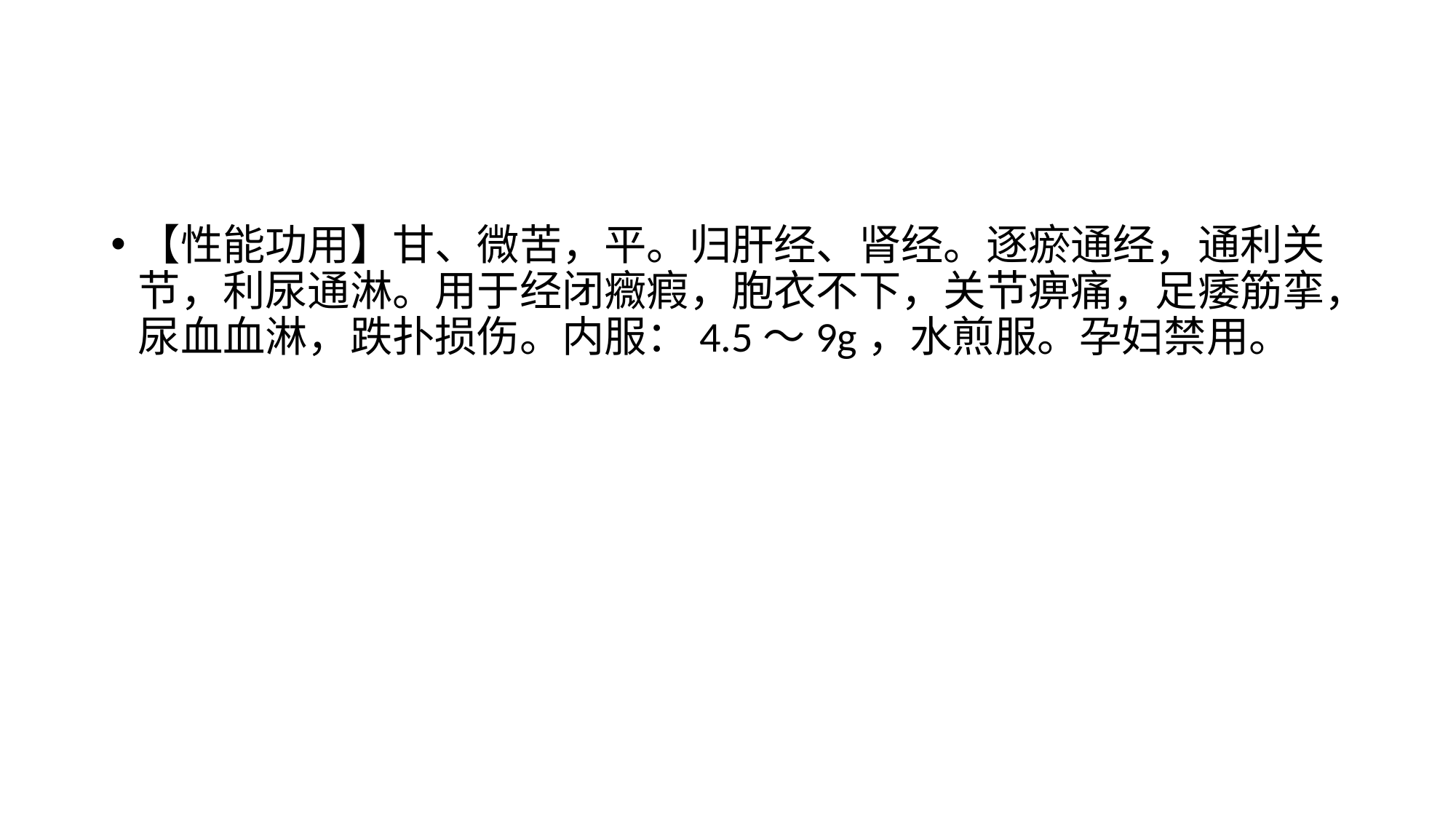

#
【性能功用】甘、微苦，平。归肝经、肾经。逐瘀通经，通利关节，利尿通淋。用于经闭癓瘕，胞衣不下，关节痹痛，足痿筋挛，尿血血淋，跌扑损伤。内服：4.5～9g，水煎服。孕妇禁用。